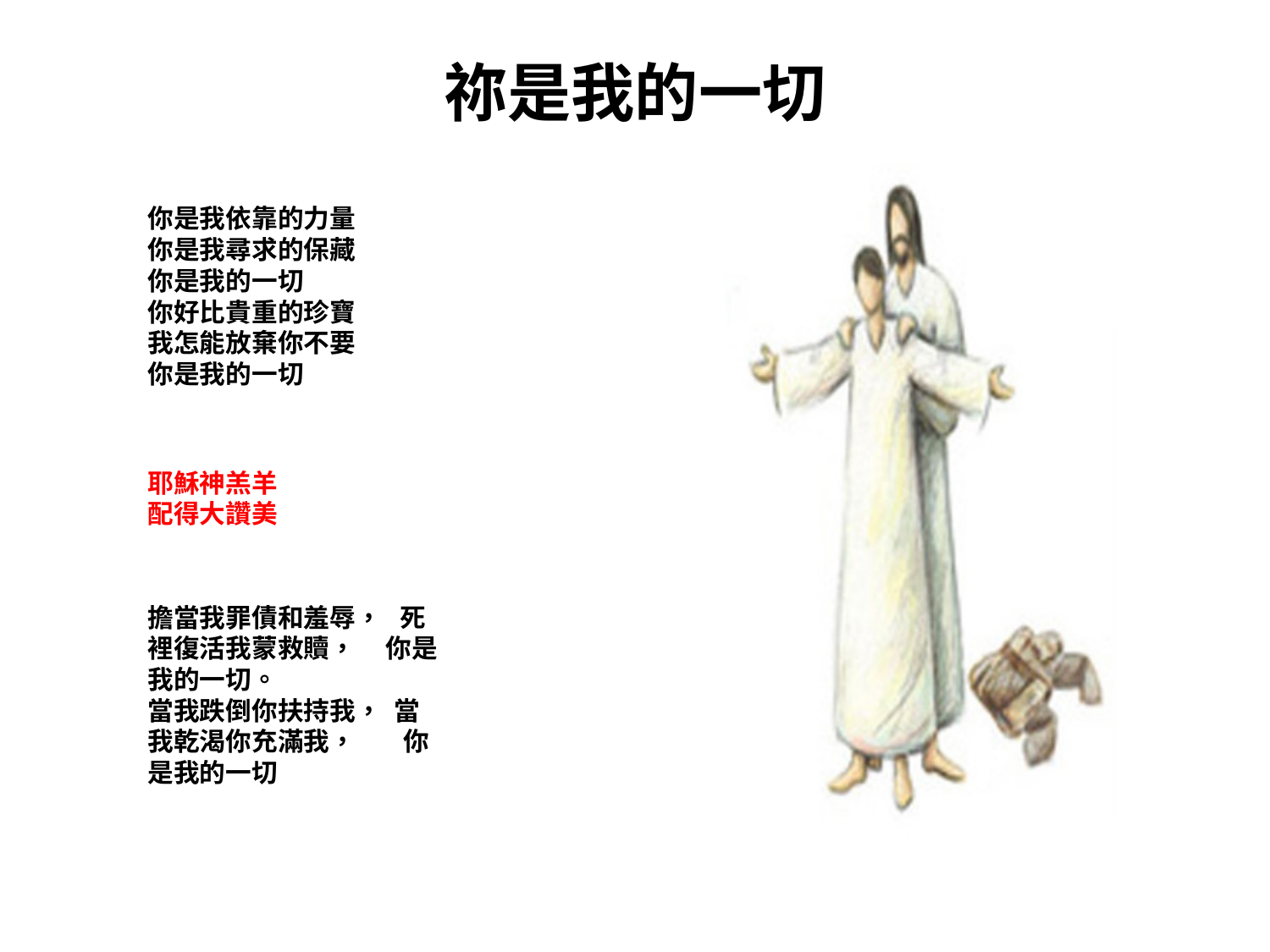

# 祢是我的一切
你是我依靠的力量
你是我尋求的保藏
你是我的一切
你好比貴重的珍寶
我怎能放棄你不要
你是我的一切

耶穌神羔羊
配得大讚美

擔當我罪債和羞辱，   死裡復活我蒙救贖，     你是我的一切。
當我跌倒你扶持我，  當我乾渴你充滿我，        你是我的一切